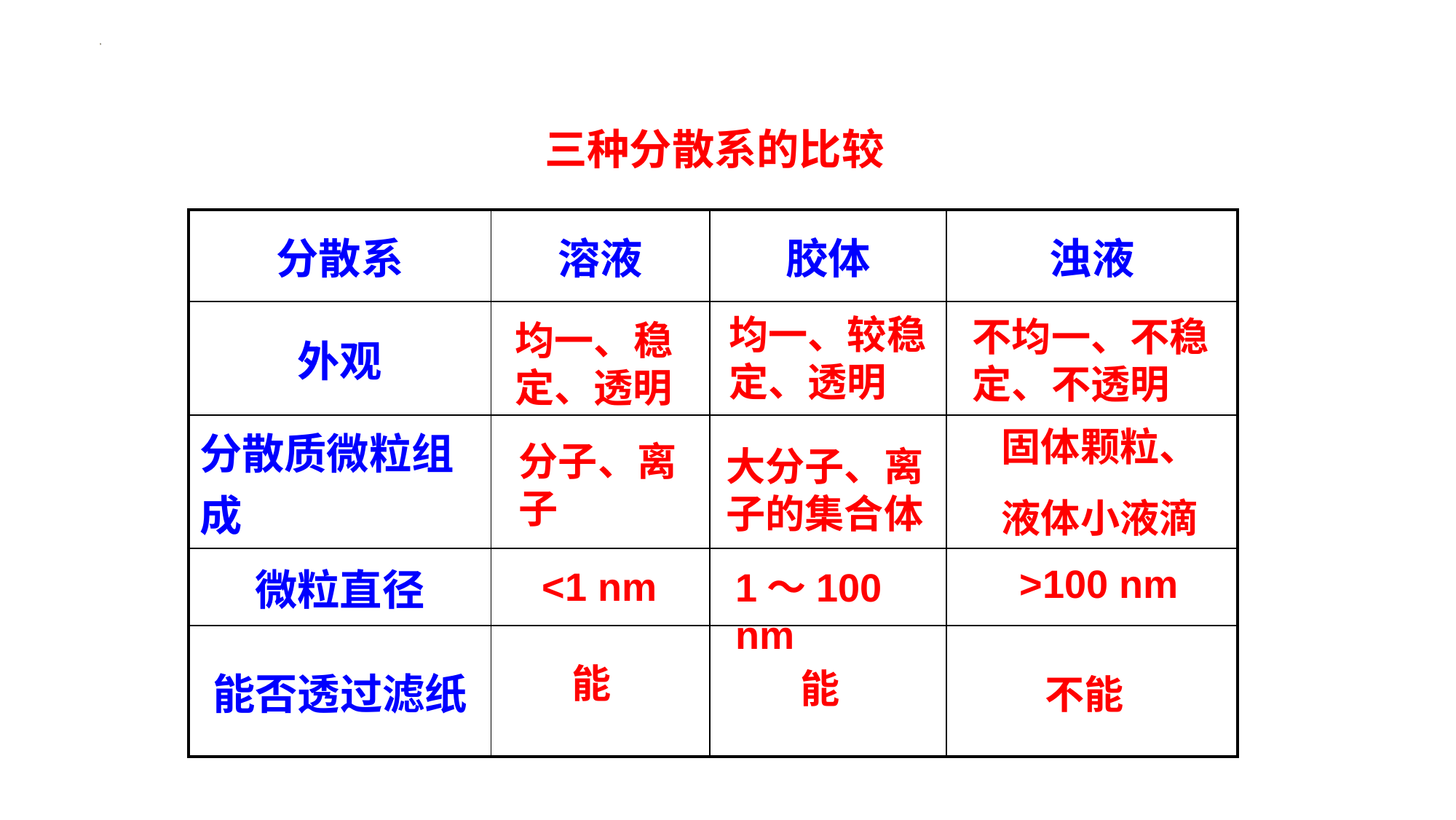

三种分散系的比较
| 分散系 | 溶液 | 胶体 | 浊液 |
| --- | --- | --- | --- |
| 外观 |  |  |  |
| 分散质微粒组成 |  |  |  |
| 微粒直径 |  |  |  |
| 能否透过滤纸 |  |  |  |
均一、较稳定、透明
不均一、不稳定、不透明
均一、稳
定、透明
固体颗粒、
液体小液滴
分子、离子
大分子、离
子的集合体
>100 nm
<1 nm
1～100 nm
能
能
不能